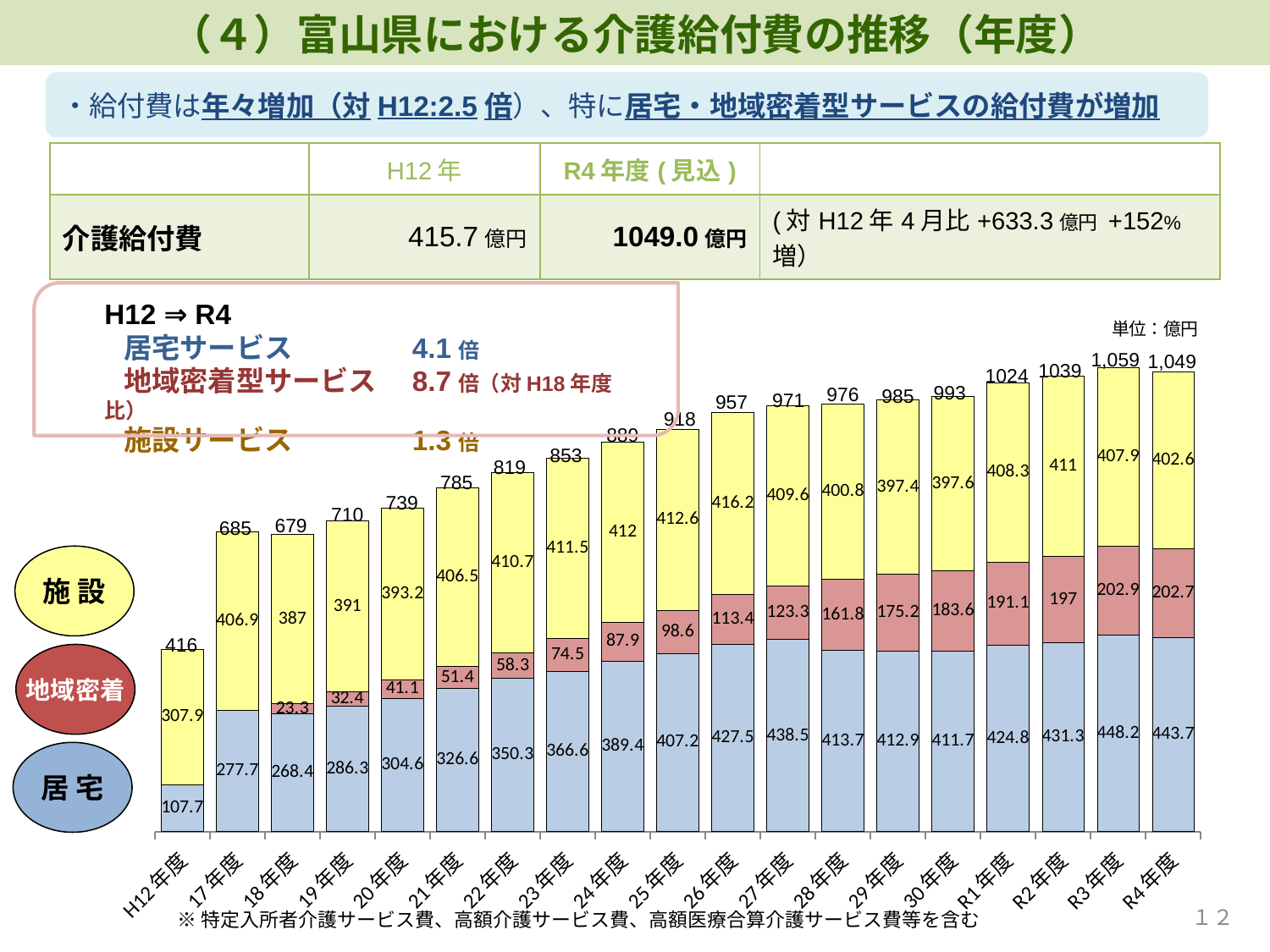

（４）富山県における介護給付費の推移（年度）
・給付費は年々増加（対H12:2.5倍）、特に居宅・地域密着型サービスの給付費が増加
|  | H12年 | R4年度(見込) |  |
| --- | --- | --- | --- |
| 介護給付費 | 415.7億円 | 1049.0億円 | (対H12年4月比+633.3億円 +152%増） |

H12 ⇒ R4
  居宅サービス　　　　4.1倍
  地域密着型サービス　8.7倍（対H18年度比）
  施設サービス　　　　1.3倍

### Chart

| Category | 在宅サービス | 地域密着型サービス | 施設サービス |
|---|---|---|---|
| H12年度 | 107.7 | None | 307.9 |
| 17年度 | 277.7 | None | 406.9 |
| 18年度 | 268.4 | 23.3 | 387.0 |
| 19年度 | 286.3 | 32.4 | 391.0 |
| 20年度 | 304.6 | 41.1 | 393.2 |
| 21年度 | 326.6 | 51.4 | 406.5 |
| 22年度 | 350.3 | 58.3 | 410.7 |
| 23年度 | 366.6 | 74.5 | 411.5 |
| 24年度 | 389.4 | 87.9 | 412.0 |
| 25年度 | 407.2 | 98.6 | 412.6 |
| 26年度 | 427.5 | 113.4 | 416.2 |
| 27年度 | 438.5 | 123.3 | 409.6 |
| 28年度 | 413.7 | 161.8 | 400.8 |
| 29年度 | 412.9 | 175.2 | 397.4 |
| 30年度 | 411.7 | 183.6 | 397.6 |
| R1年度 | 424.8 | 191.1 | 408.3 |
| R2年度 | 431.3 | 197.0 | 411.0 |
| R3年度 | 448.2 | 202.9 | 407.9 |
| R4年度 | 443.7 | 202.7 | 402.6 |
1,059
1,049
1039
1024
993
976
985
971
957
918
889
853
819
785
739
710
679
685
施 設
416
地域密着
居 宅
１２
※特定入所者介護サービス費、高額介護サービス費、高額医療合算介護サービス費等を含む